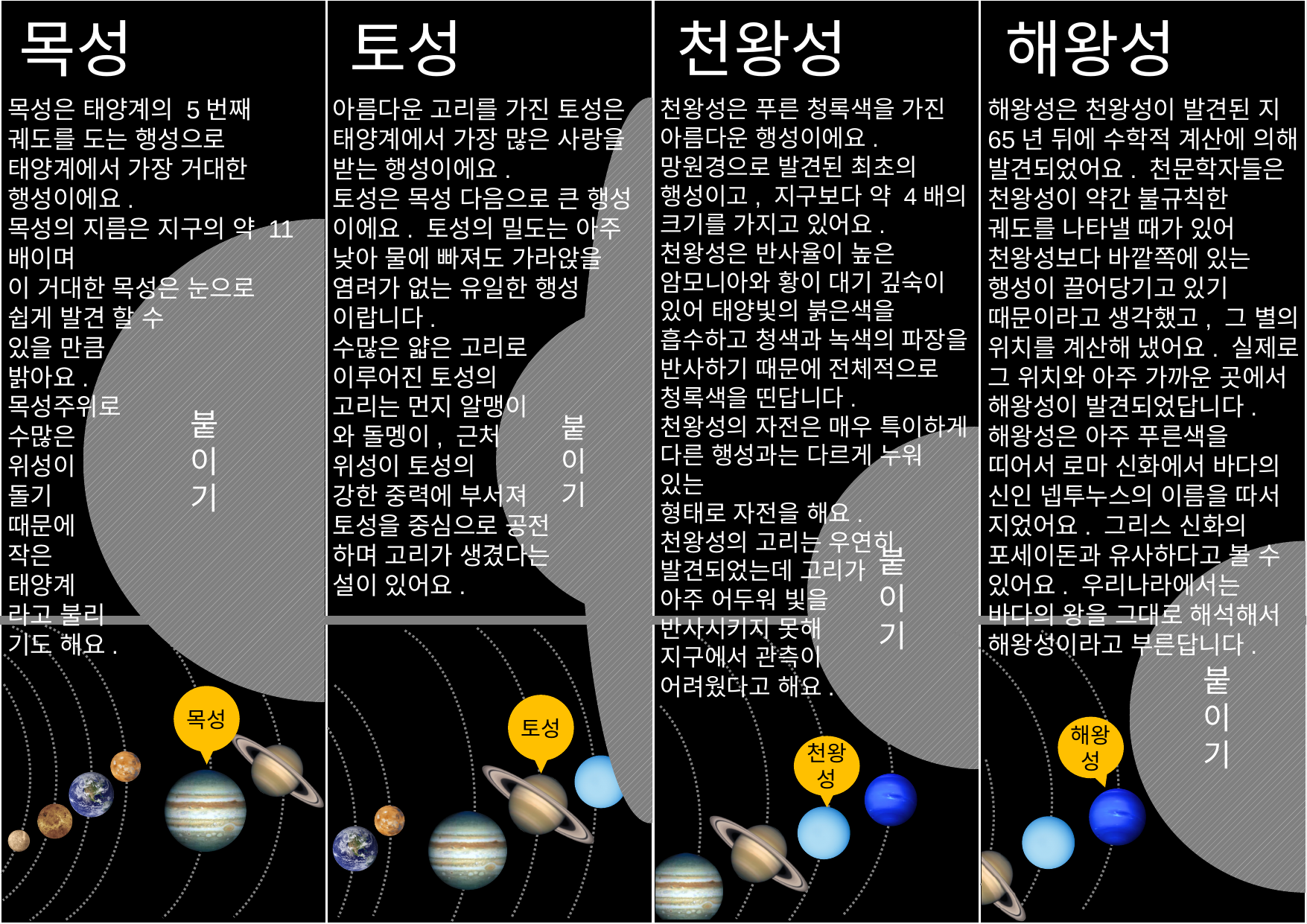

태양계 행성들에 대해 알아봐요.
목성
토성
천왕성
해왕성
해왕성은 천왕성이 발견된 지 65년 뒤에 수학적 계산에 의해 발견되었어요. 천문학자들은 천왕성이 약간 불규칙한 궤도를 나타낼 때가 있어 천왕성보다 바깥쪽에 있는 행성이 끌어당기고 있기 때문이라고 생각했고, 그 별의 위치를 계산해 냈어요. 실제로 그 위치와 아주 가까운 곳에서 해왕성이 발견되었답니다.
해왕성은 아주 푸른색을 띠어서 로마 신화에서 바다의 신인 넵투누스의 이름을 따서 지었어요. 그리스 신화의 포세이돈과 유사하다고 볼 수 있어요. 우리나라에서는 바다의 왕을 그대로 해석해서 해왕성이라고 부른답니다.
목성은 태양계의 5번째 궤도를 도는 행성으로 태양계에서 가장 거대한 행성이에요.
목성의 지름은 지구의 약 11배이며
이 거대한 목성은 눈으로
쉽게 발견 할 수
있을 만큼
밝아요.
목성주위로
수많은
위성이
돌기
때문에
작은
태양계
라고 불리
기도 해요.
아름다운 고리를 가진 토성은
태양계에서 가장 많은 사랑을
받는 행성이에요.
토성은 목성 다음으로 큰 행성
이에요. 토성의 밀도는 아주
낮아 물에 빠져도 가라앉을
염려가 없는 유일한 행성
이랍니다.
수많은 얇은 고리로
이루어진 토성의
고리는 먼지 알맹이
와 돌멩이, 근처
위성이 토성의
강한 중력에 부서져
토성을 중심으로 공전
하며 고리가 생겼다는
설이 있어요.
천왕성은 푸른 청록색을 가진 아름다운 행성이에요. 망원경으로 발견된 최초의 행성이고, 지구보다 약 4배의 크기를 가지고 있어요.
천왕성은 반사율이 높은 암모니아와 황이 대기 깊숙이 있어 태양빛의 붉은색을 흡수하고 청색과 녹색의 파장을 반사하기 때문에 전체적으로 청록색을 띤답니다.
천왕성의 자전은 매우 특이하게
다른 행성과는 다르게 누워 있는
형태로 자전을 해요.
천왕성의 고리는 우연히
발견되었는데 고리가
아주 어두워 빛을
반사시키지 못해
지구에서 관측이
어려웠다고 해요.
*말풍선에
행성이름을 쓰고
알맞게 이동시켜주세요.
목성
토성
해왕성
천왕성